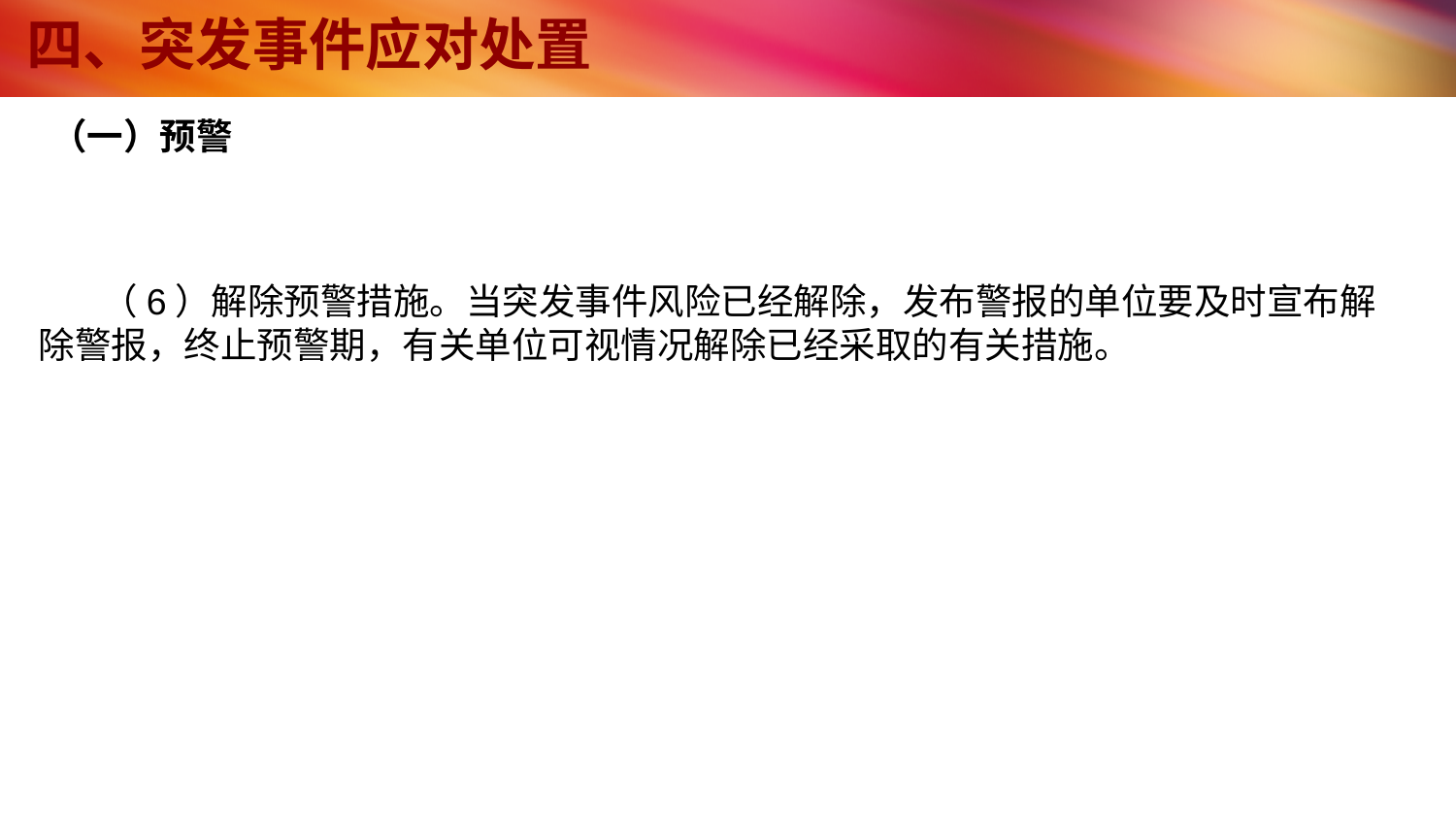

# 四、突发事件应对处置
（一）预警

（6）解除预警措施。当突发事件风险已经解除，发布警报的单位要及时宣布解除警报，终止预警期，有关单位可视情况解除已经采取的有关措施。